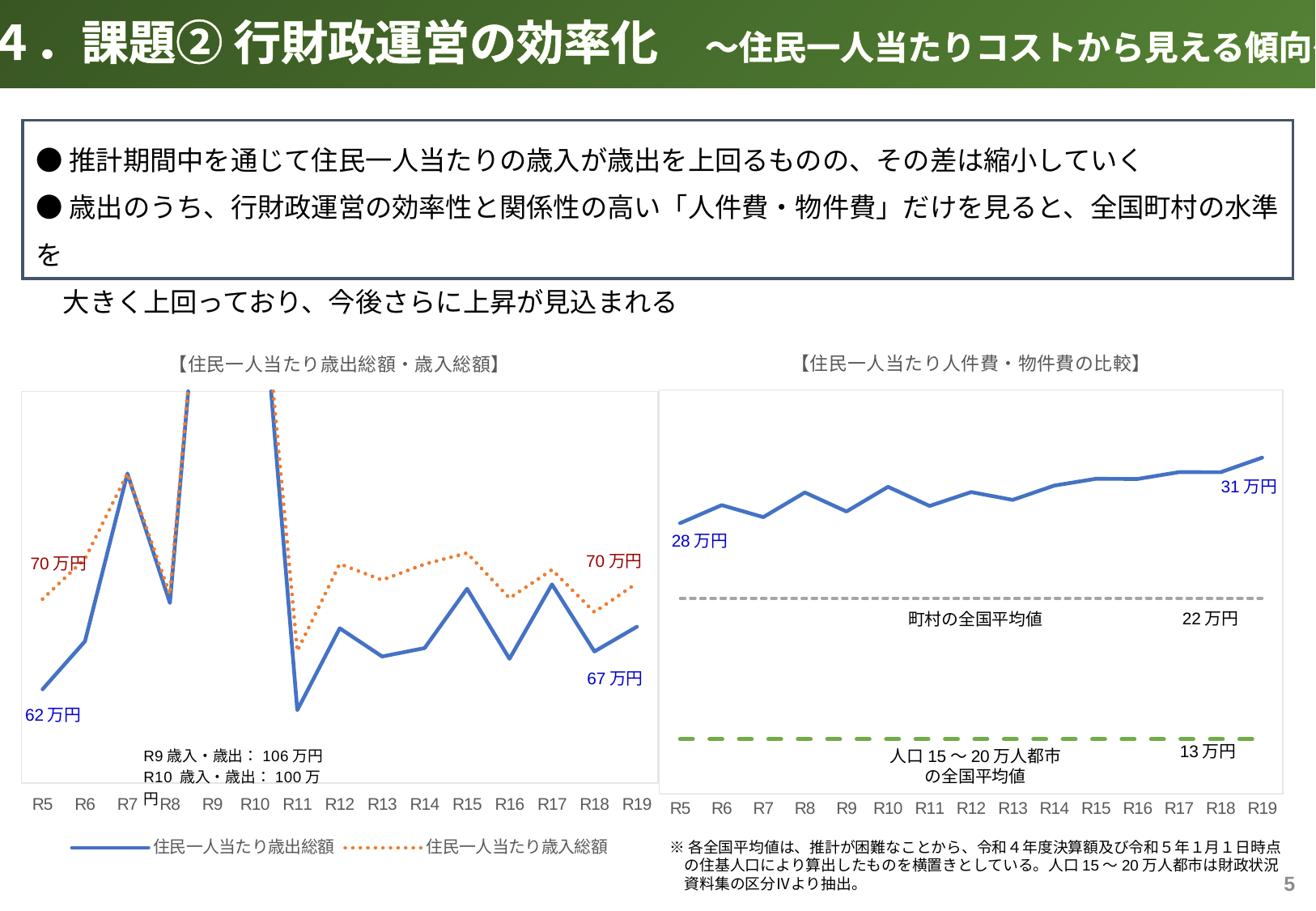

４．課題② 行財政運営の効率化　～住民一人当たりコストから見える傾向～

●推計期間中を通じて住民一人当たりの歳入が歳出を上回るものの、その差は縮小していく
●歳出のうち、行財政運営の効率性と関係性の高い「人件費・物件費」だけを見ると、全国町村の水準を
　大きく上回っており、今後さらに上昇が見込まれる

### Chart: 【住民一人当たり歳出総額・歳入総額】

| Category | 住民一人当たり歳出総額 | 住民一人当たり歳入総額 |
|---|---|---|
| R5 | 621.810846089949 | 690.874569835054 |
| R6 | 658.5944919278253 | 721.7473884140551 |
| R7 | 787.1052006649252 | 787.1052006649252 |
| R8 | 687.9466412577417 | 694.4973797046213 |
| R9 | 1063.321385902031 | 1063.321385902031 |
| R10 | 1001.6780534579888 | 1001.6780534579888 |
| R11 | 605.8675003005891 | 651.076109173981 |
| R12 | 668.5562658304185 | 717.8868652756 |
| R13 | 646.9306211405739 | 705.53335754934 |
| R14 | 653.3787068546427 | 717.671366067088 |
| R15 | 698.8775012201074 | 726.207906295754 |
| R16 | 645.1928965094918 | 691.610532761788 |
| R17 | 702.2009098733555 | 713.3898930284029 |
| R18 | 650.7838538452044 | 680.9035921491175 |
| R19 | 669.7236336596852 | 703.1850291238072 |

### Chart: 【住民一人当たり人件費・物件費の比較】

| Category |  |  |  |
|---|---|---|---|
| R5 | 267.5922629642815 | 134.0 | 221.0 |
| R6 | 278.72744539411207 | 134.0 | 221.0 |
| R7 | 271.31322726193304 | 134.0 | 221.0 |
| R8 | 286.5650309671272 | 134.0 | 221.0 |
| R9 | 274.7909199522103 | 134.0 | 221.0 |
| R10 | 290.063526309481 | 134.0 | 221.0 |
| R11 | 278.22532163039557 | 134.0 | 221.0 |
| R12 | 286.81703051501626 | 134.0 | 221.0 |
| R13 | 281.99539895871175 | 134.0 | 221.0 |
| R14 | 290.83616917841516 | 134.0 | 221.0 |
| R15 | 295.0219619326501 | 134.0 | 221.0 |
| R16 | 294.9173300673607 | 134.0 | 221.0 |
| R17 | 299.15160457395797 | 134.0 | 221.0 |
| R18 | 299.0988766818911 | 134.0 | 221.0 |
| R19 | 308.09270045854504 | 134.0 | 221.0 |
31万円
28万円
70万円
70万円
22万円
町村の全国平均値
67万円
62万円
13万円
人口15～20万人都市
の全国平均値
※各全国平均値は、推計が困難なことから、令和４年度決算額及び令和５年１月１日時点
　の住基人口により算出したものを横置きとしている。人口15～20万人都市は財政状況
　資料集の区分Ⅳより抽出。
5